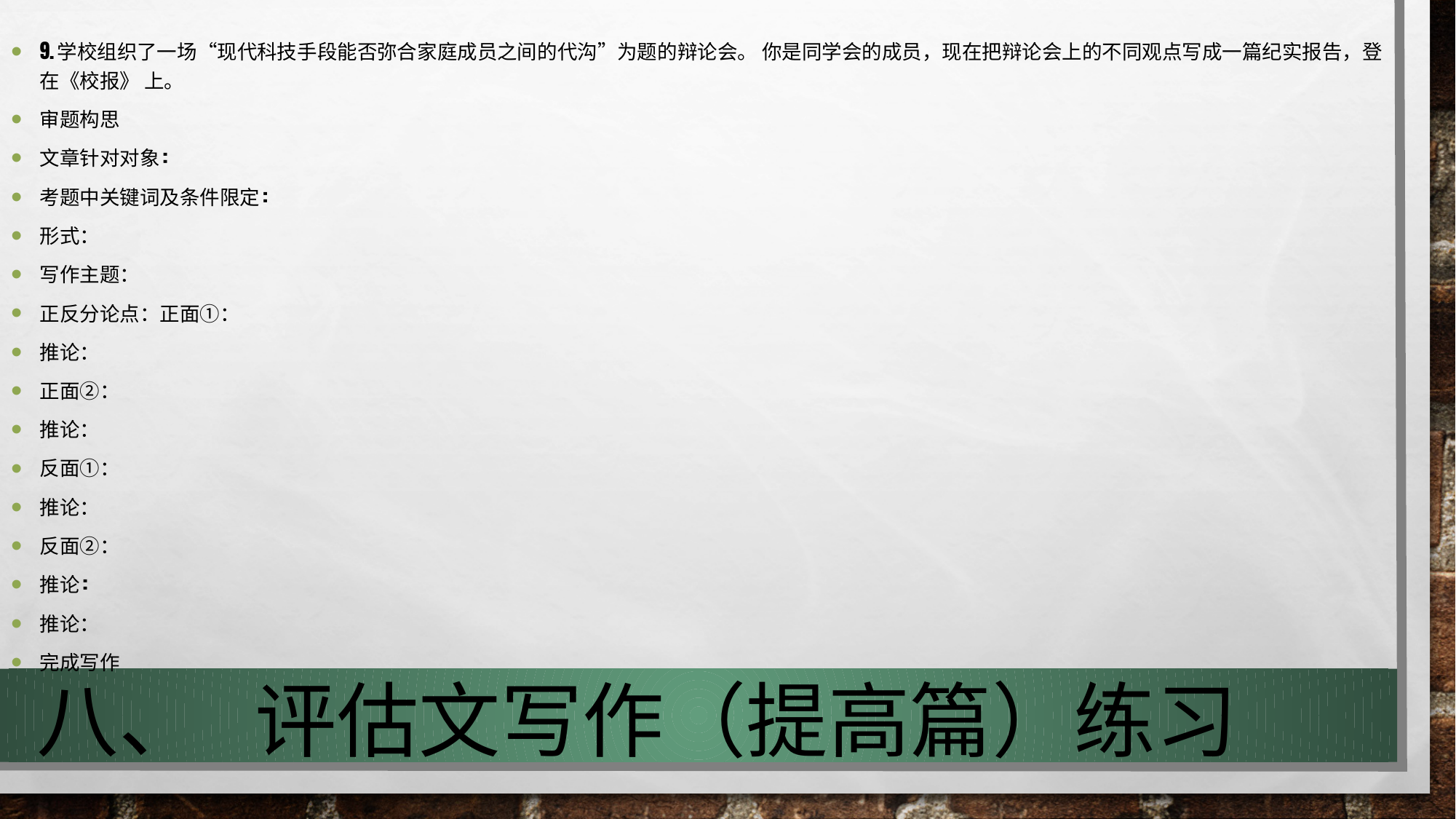

9.学校组织了一场“现代科技手段能否弥合家庭成员之间的代沟”为题的辩论会。 你是同学会的成员，现在把辩论会上的不同观点写成一篇纪实报告，登在《校报》 上。
审题构思
文章针对对象:
考题中关键词及条件限定:
形式：
写作主题：
正反分论点：正面①：
推论：
正面②：
推论：
反面①：
推论：
反面②：
推论:
推论：
完成写作
# 八、	评估文写作（提高篇）练习